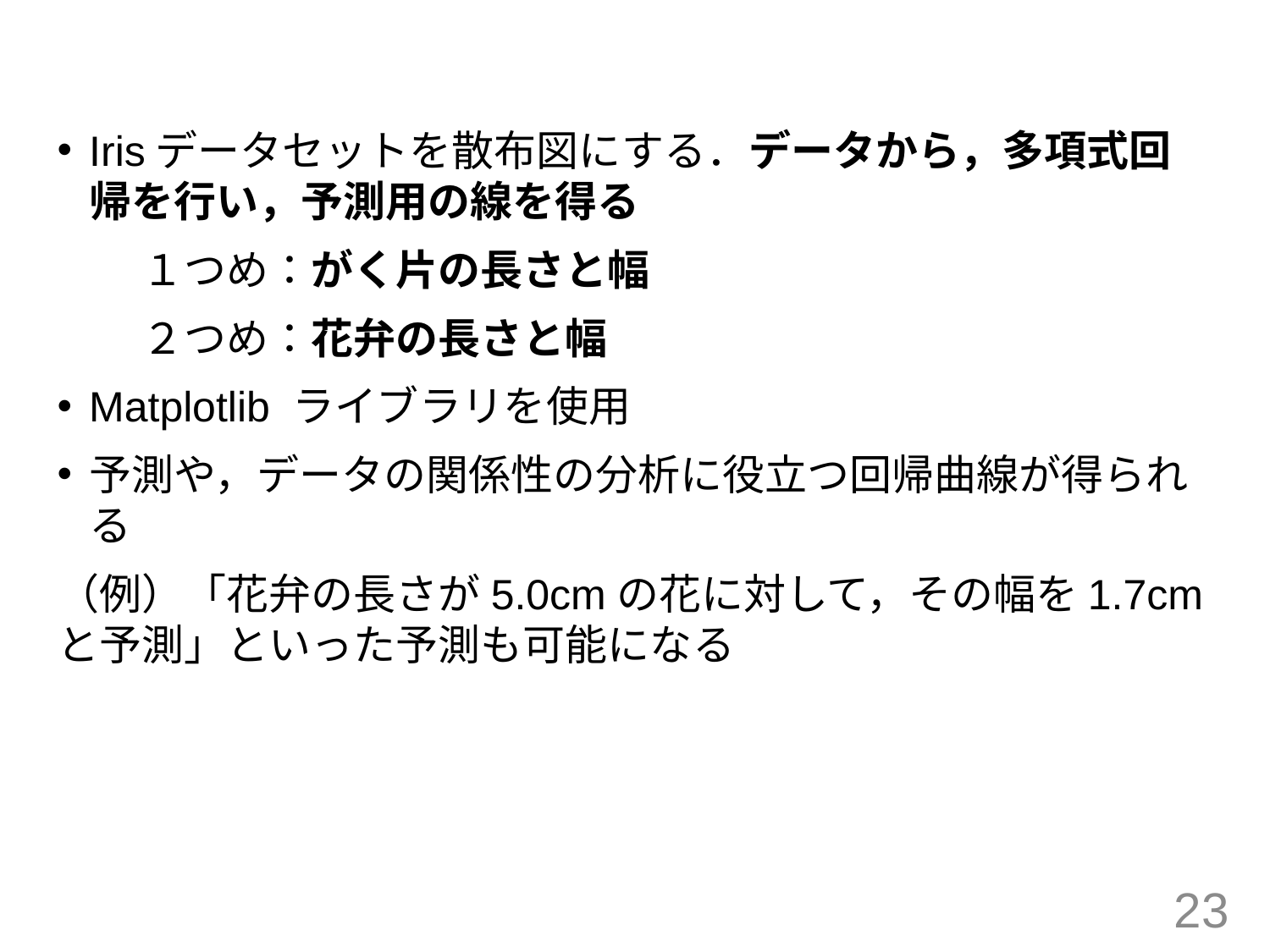

#
Irisデータセットを散布図にする．データから，多項式回帰を行い，予測用の線を得る
　　１つめ：がく片の長さと幅
　　２つめ：花弁の長さと幅
Matplotlib ライブラリを使用
予測や，データの関係性の分析に役立つ回帰曲線が得られる
（例）「花弁の長さが5.0cmの花に対して，その幅を1.7cmと予測」といった予測も可能になる

23